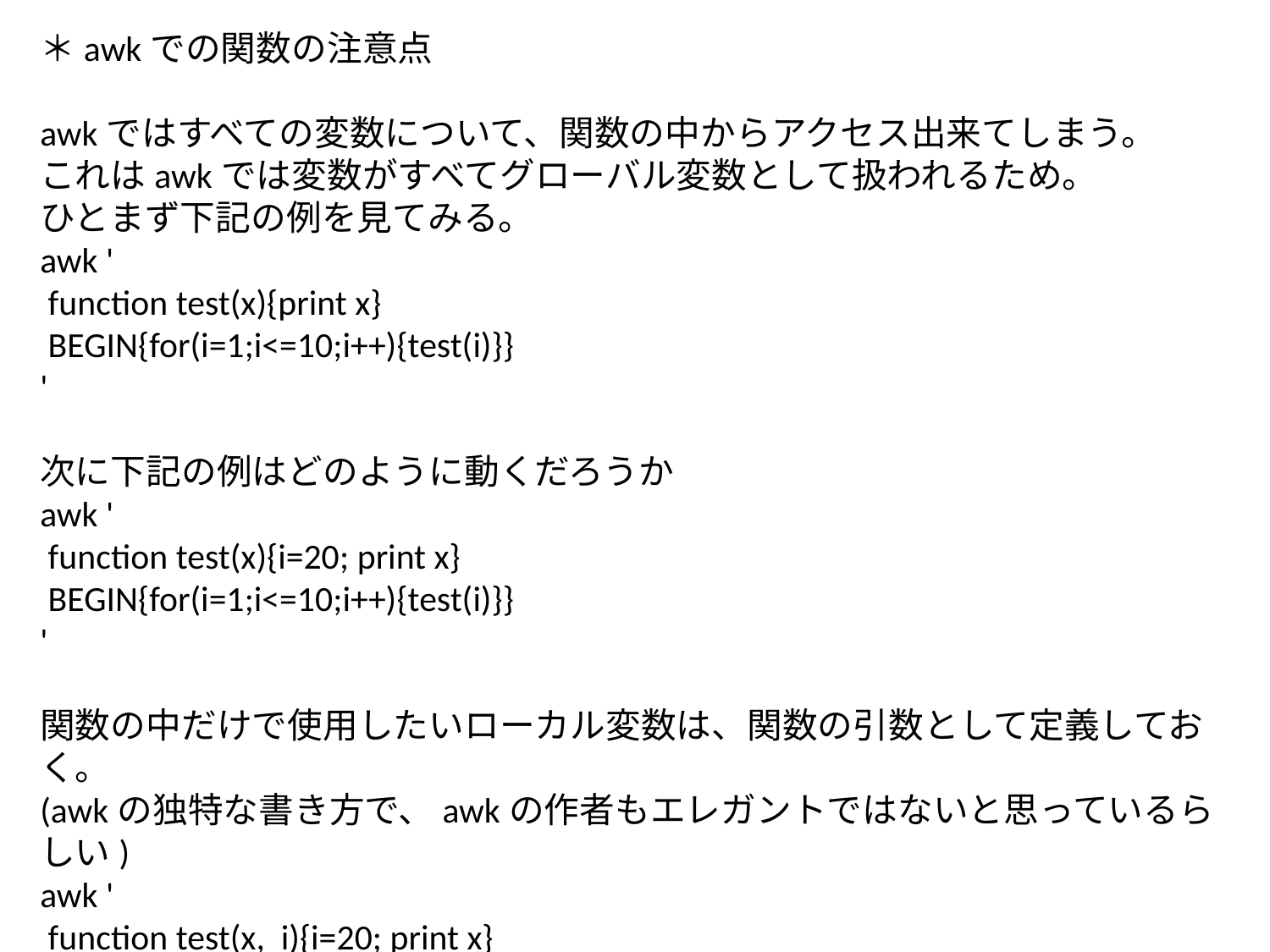

＊awkでの関数の注意点

awkではすべての変数について、関数の中からアクセス出来てしまう。
これはawkでは変数がすべてグローバル変数として扱われるため。
ひとまず下記の例を見てみる。
awk '
 function test(x){print x}
 BEGIN{for(i=1;i<=10;i++){test(i)}}
'

次に下記の例はどのように動くだろうか
awk '
 function test(x){i=20; print x}
 BEGIN{for(i=1;i<=10;i++){test(i)}}
'

関数の中だけで使用したいローカル変数は、関数の引数として定義しておく。
(awkの独特な書き方で、awkの作者もエレガントではないと思っているらしい)
awk '
 function test(x,  i){i=20; print x}
 BEGIN{for(i=1;i<=10;i++){test(i)}}
'